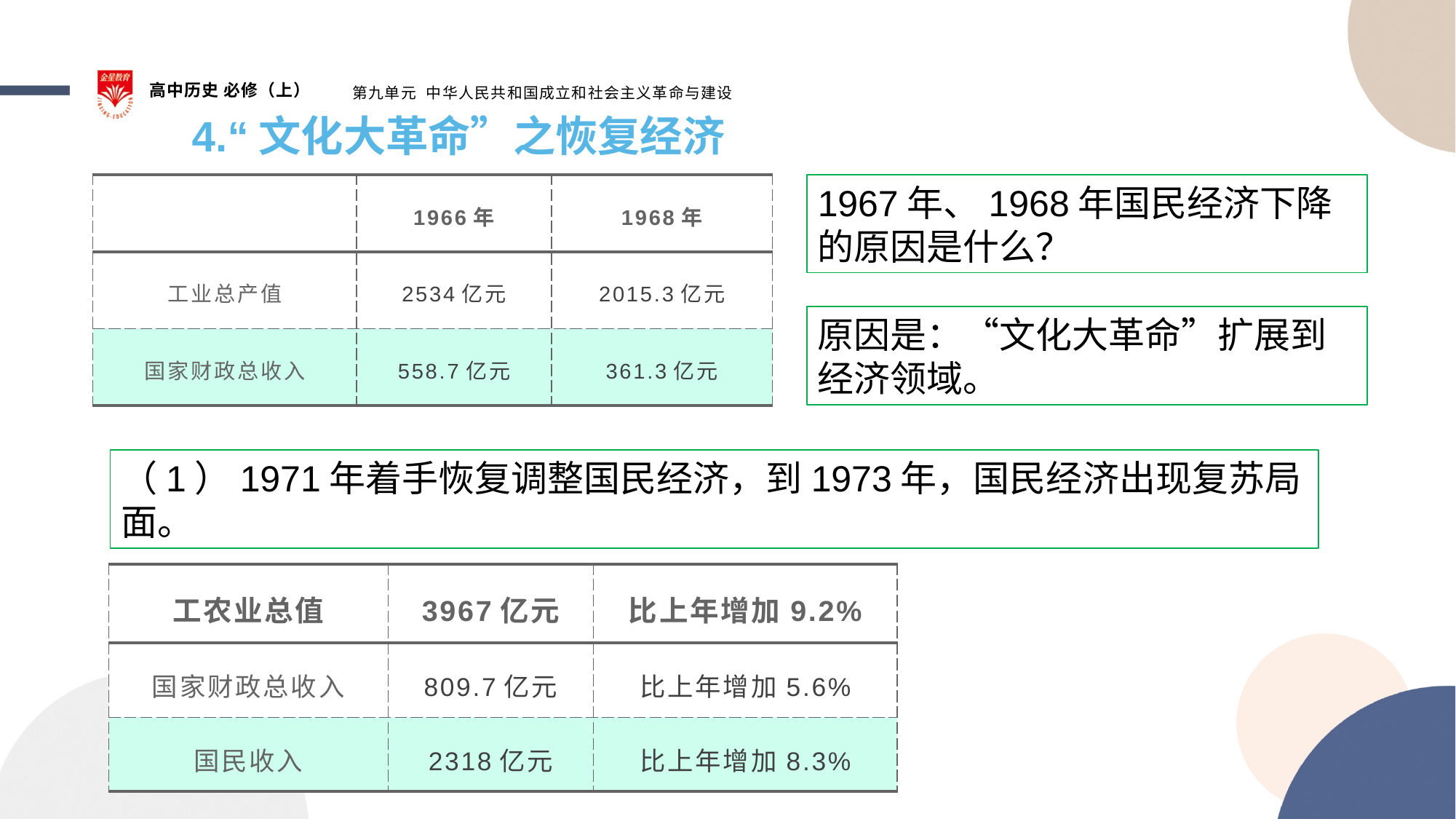

高中历史 必修（上）

第九单元  中华人民共和国成立和社会主义革命与建设
4.“文化大革命”之恢复经济
|  | 1966年 | 1968年 |
| --- | --- | --- |
| 工业总产值 | 2534亿元 | 2015.3亿元 |
| 国家财政总收入 | 558.7亿元 | 361.3亿元 |
1967年、1968年国民经济下降的原因是什么？
原因是：“文化大革命”扩展到经济领域。
（1）1971年着手恢复调整国民经济，到1973年，国民经济出现复苏局面。
| 工农业总值 | 3967亿元 | 比上年增加9.2% |
| --- | --- | --- |
| 国家财政总收入 | 809.7亿元 | 比上年增加5.6% |
| 国民收入 | 2318亿元 | 比上年增加8.3% |